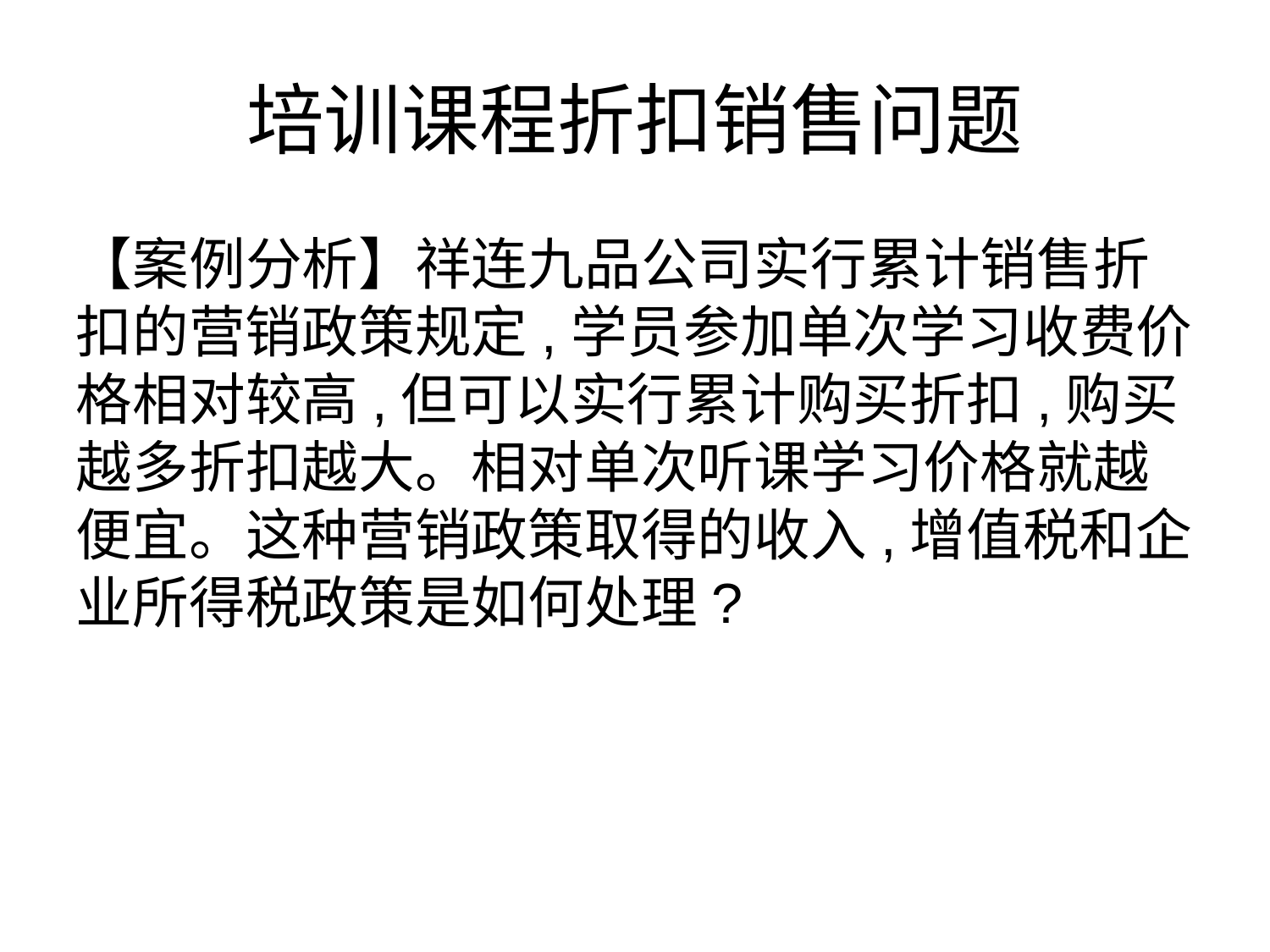

# 培训课程折扣销售问题
【案例分析】祥连九品公司实行累计销售折扣的营销政策规定,学员参加单次学习收费价格相对较高,但可以实行累计购买折扣,购买越多折扣越大。相对单次听课学习价格就越便宜。这种营销政策取得的收入,增值税和企业所得税政策是如何处理?